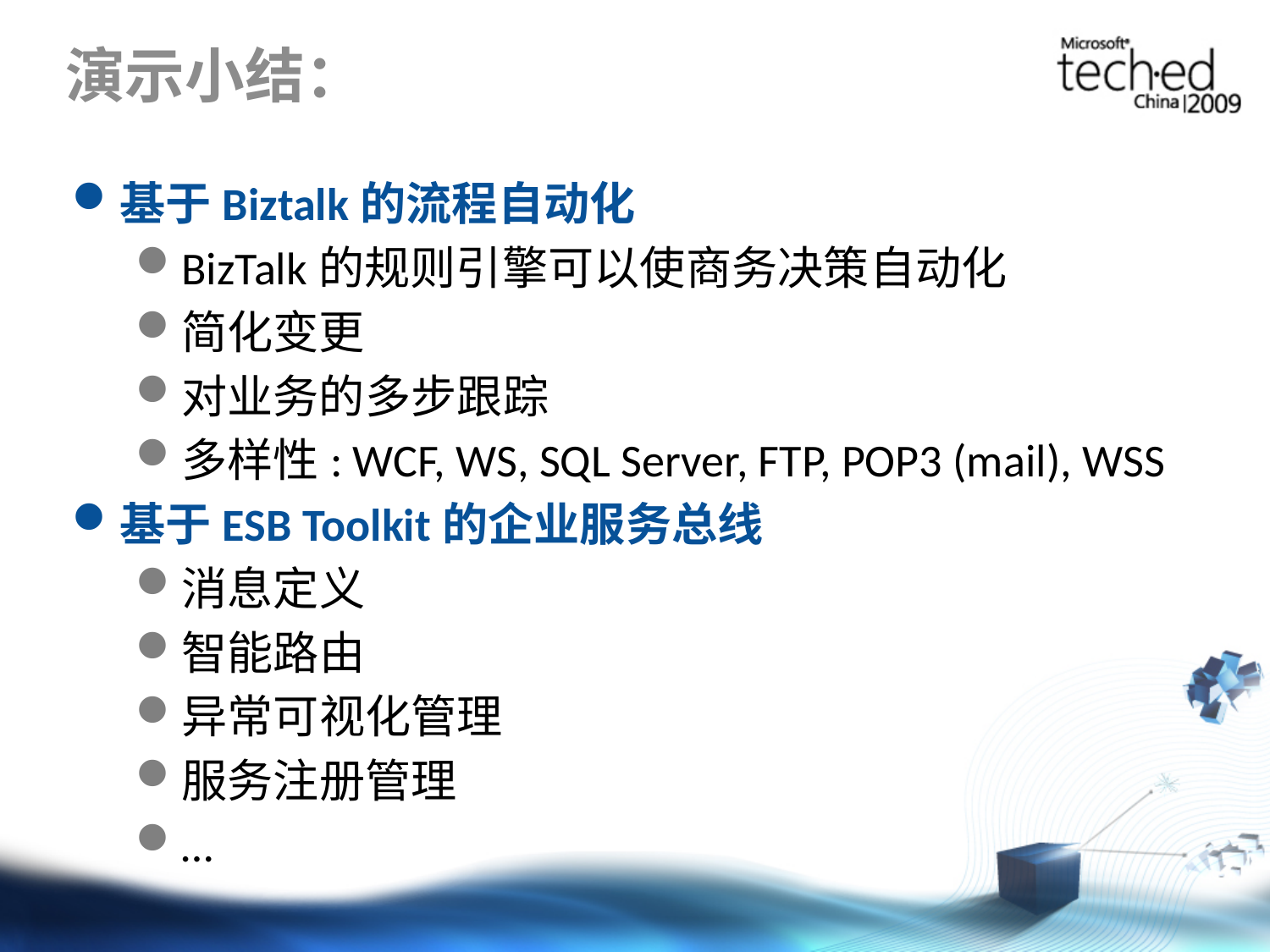

# 演示小结：
基于Biztalk的流程自动化
BizTalk的规则引擎可以使商务决策自动化
简化变更
对业务的多步跟踪
多样性: WCF, WS, SQL Server, FTP, POP3 (mail), WSS
基于ESB Toolkit的企业服务总线
消息定义
智能路由
异常可视化管理
服务注册管理
…